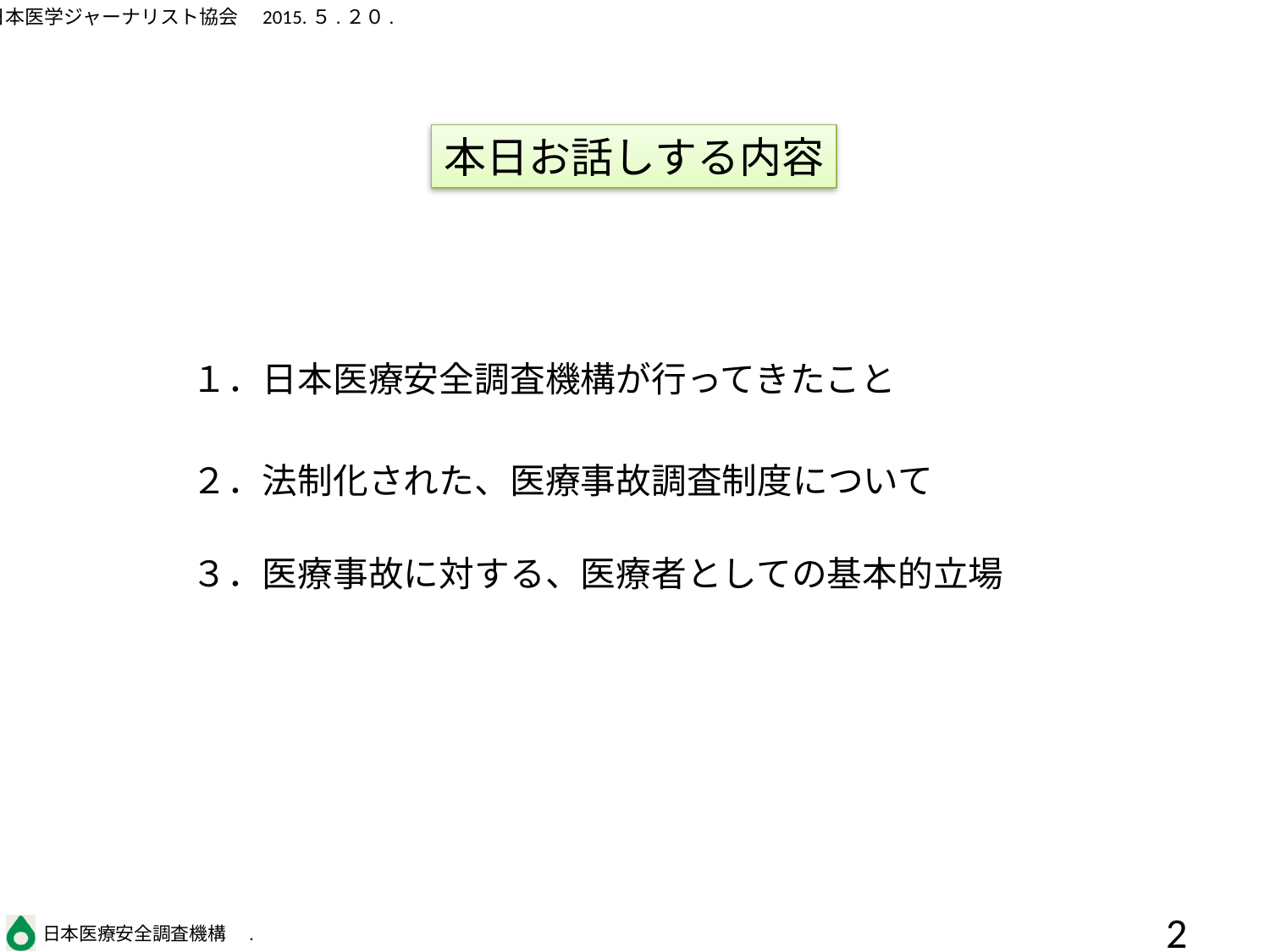

本日お話しする内容
１．日本医療安全調査機構が行ってきたこと

２．法制化された、医療事故調査制度について

３．医療事故に対する、医療者としての基本的立場